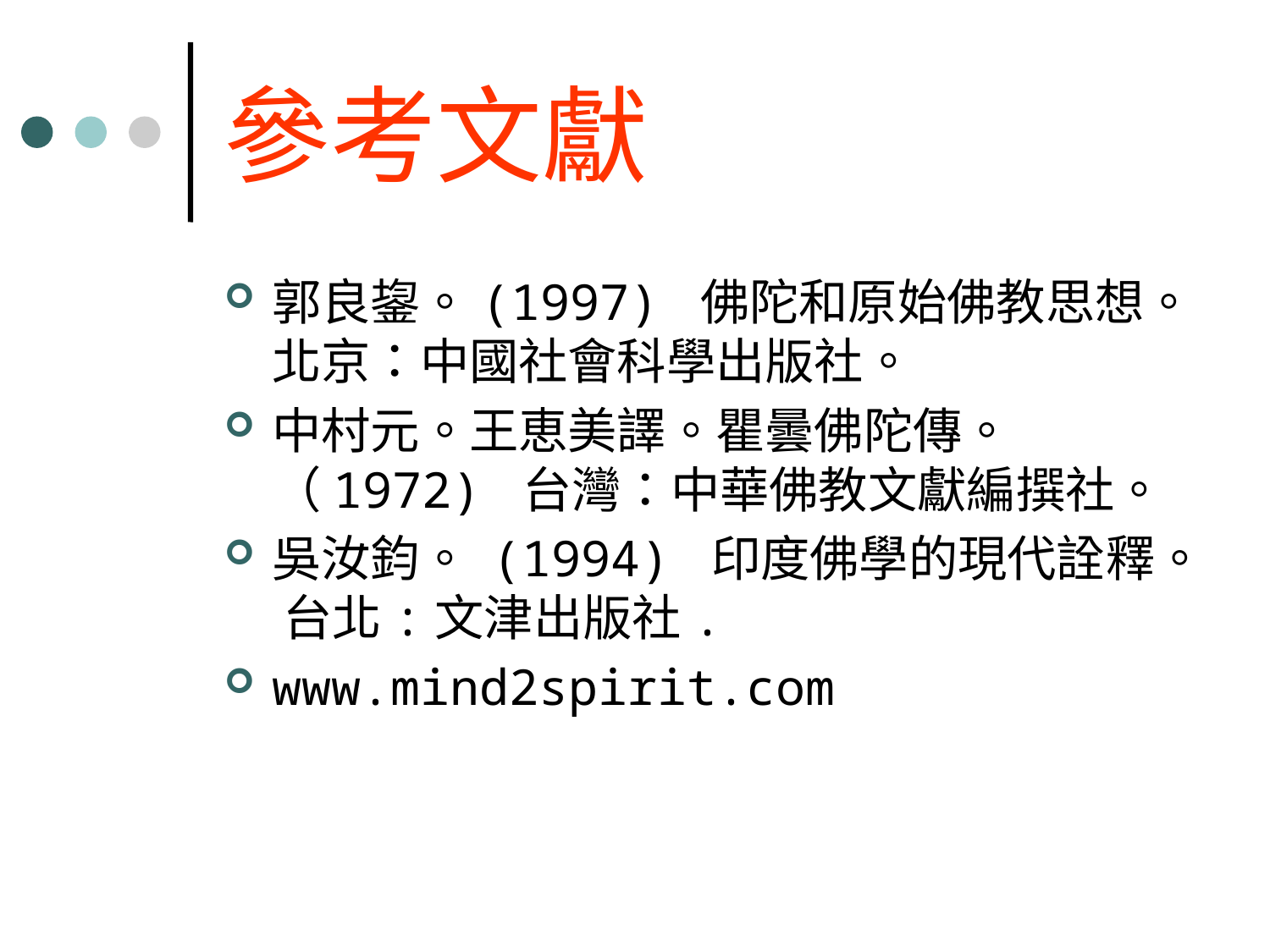

# 參考文獻
郭良鋆。(1997) 佛陀和原始佛教思想。北京：中國社會科學出版社。
中村元。王恵美譯。瞿曇佛陀傳。（1972) 台灣：中華佛教文獻編撰社。
吳汝鈞。 (1994) 印度佛學的現代詮釋。 台北:文津出版社.
www.mind2spirit.com